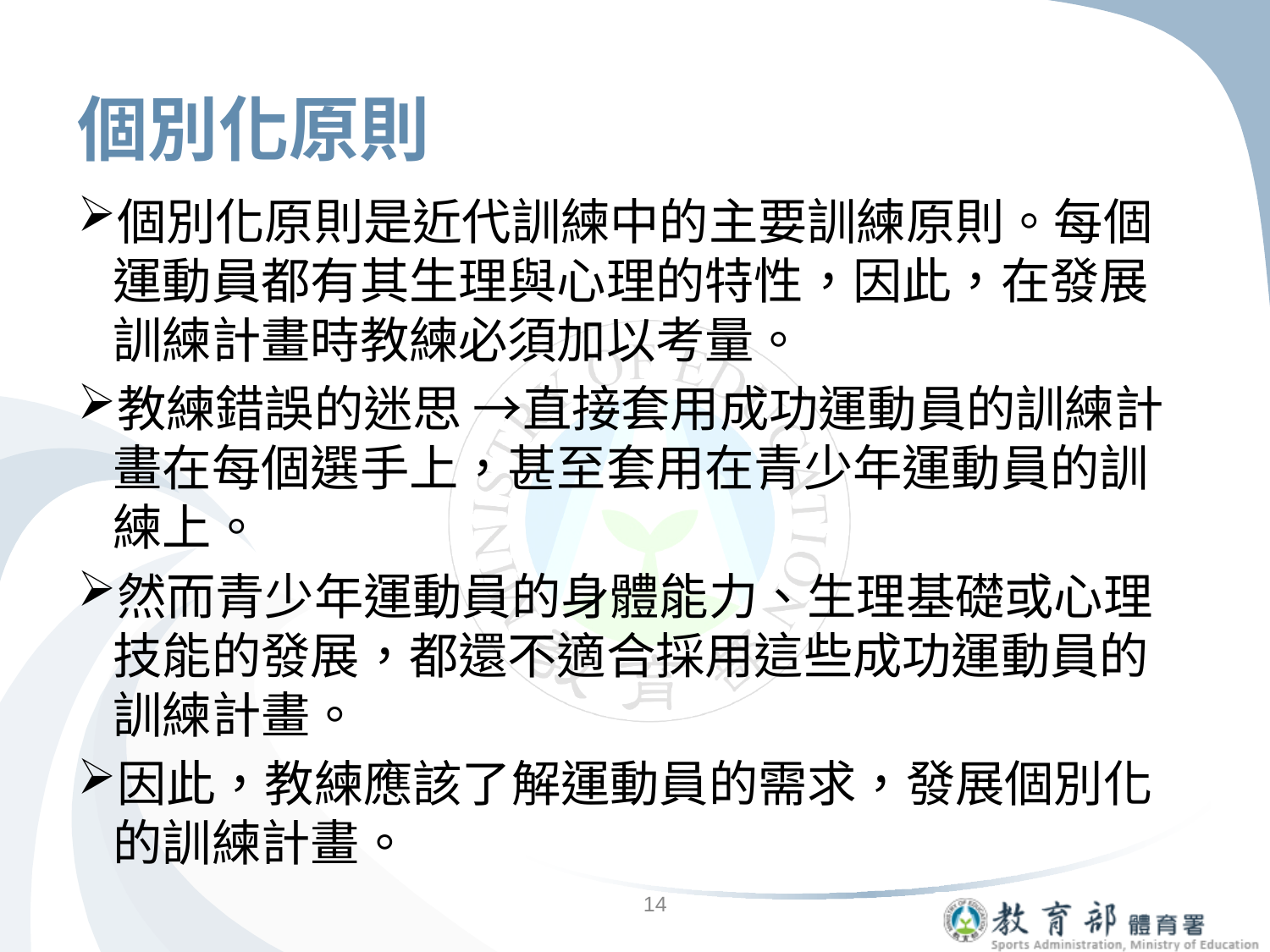

# 個別化原則
個別化原則是近代訓練中的主要訓練原則。每個運動員都有其生理與心理的特性，因此，在發展訓練計畫時教練必須加以考量。
教練錯誤的迷思 →直接套用成功運動員的訓練計畫在每個選手上，甚至套用在青少年運動員的訓練上。
然而青少年運動員的身體能力、生理基礎或心理技能的發展，都還不適合採用這些成功運動員的訓練計畫。
因此，教練應該了解運動員的需求，發展個別化的訓練計畫。
14